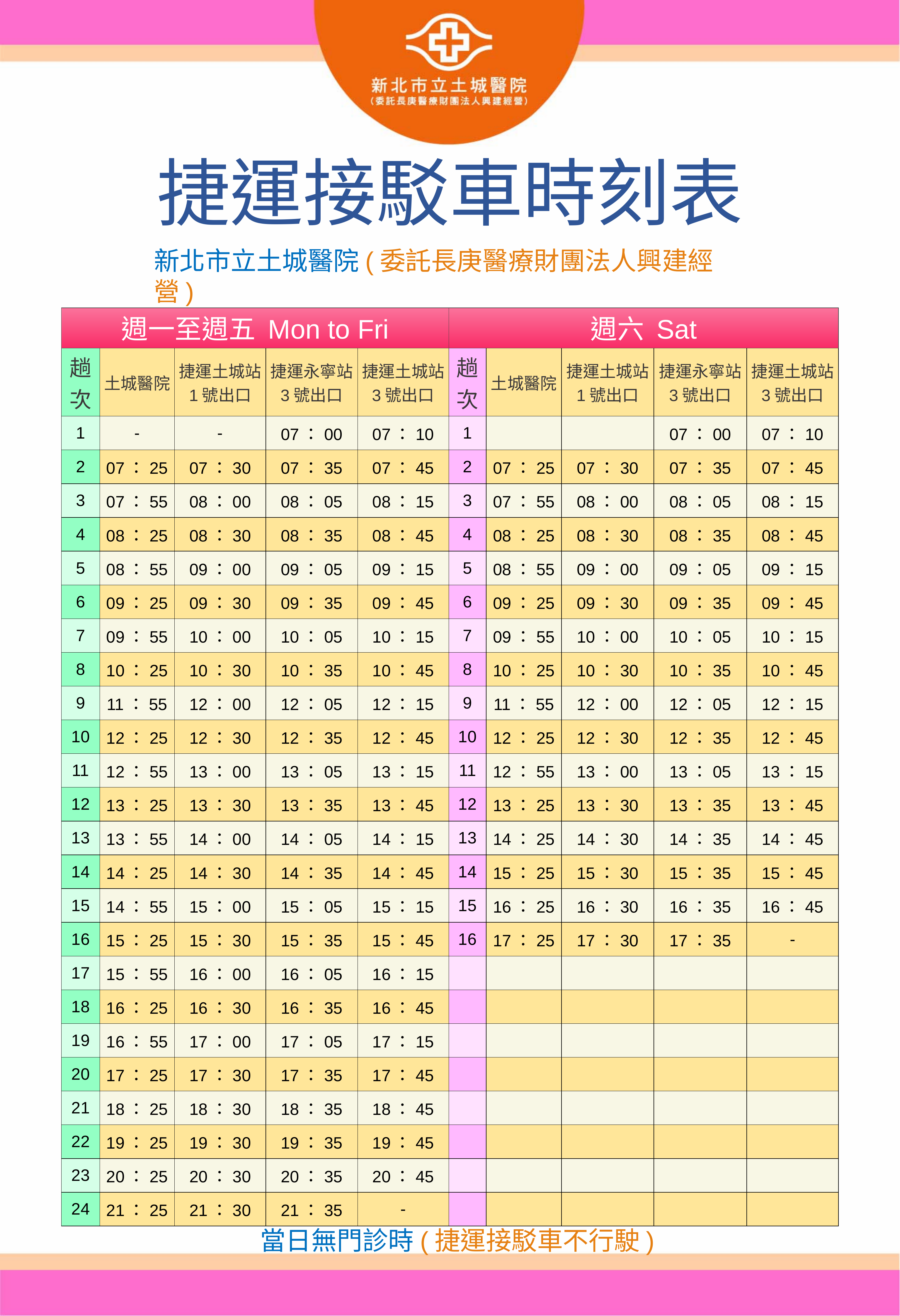

捷運接駁車時刻表
新北市立土城醫院(委託長庚醫療財團法人興建經營)
週一至週五 Mon to Fri
週六 Sat
| 趟次 | 土城醫院 | 捷運土城站 1號出口 | 捷運永寧站 3號出口 | 捷運土城站 3號出口 | 趟次 | 土城醫院 | 捷運土城站 1號出口 | 捷運永寧站 3號出口 | 捷運土城站 3號出口 |
| --- | --- | --- | --- | --- | --- | --- | --- | --- | --- |
| 1 | - | - | 07：00 | 07：10 | 1 |  |  | 07：00 | 07：10 |
| 2 | 07：25 | 07：30 | 07：35 | 07：45 | 2 | 07：25 | 07：30 | 07：35 | 07：45 |
| 3 | 07：55 | 08：00 | 08：05 | 08：15 | 3 | 07：55 | 08：00 | 08：05 | 08：15 |
| 4 | 08：25 | 08：30 | 08：35 | 08：45 | 4 | 08：25 | 08：30 | 08：35 | 08：45 |
| 5 | 08：55 | 09：00 | 09：05 | 09：15 | 5 | 08：55 | 09：00 | 09：05 | 09：15 |
| 6 | 09：25 | 09：30 | 09：35 | 09：45 | 6 | 09：25 | 09：30 | 09：35 | 09：45 |
| 7 | 09：55 | 10：00 | 10：05 | 10：15 | 7 | 09：55 | 10：00 | 10：05 | 10：15 |
| 8 | 10：25 | 10：30 | 10：35 | 10：45 | 8 | 10：25 | 10：30 | 10：35 | 10：45 |
| 9 | 11：55 | 12：00 | 12：05 | 12：15 | 9 | 11：55 | 12：00 | 12：05 | 12：15 |
| 10 | 12：25 | 12：30 | 12：35 | 12：45 | 10 | 12：25 | 12：30 | 12：35 | 12：45 |
| 11 | 12：55 | 13：00 | 13：05 | 13：15 | 11 | 12：55 | 13：00 | 13：05 | 13：15 |
| 12 | 13：25 | 13：30 | 13：35 | 13：45 | 12 | 13：25 | 13：30 | 13：35 | 13：45 |
| 13 | 13：55 | 14：00 | 14：05 | 14：15 | 13 | 14：25 | 14：30 | 14：35 | 14：45 |
| 14 | 14：25 | 14：30 | 14：35 | 14：45 | 14 | 15：25 | 15：30 | 15：35 | 15：45 |
| 15 | 14：55 | 15：00 | 15：05 | 15：15 | 15 | 16：25 | 16：30 | 16：35 | 16：45 |
| 16 | 15：25 | 15：30 | 15：35 | 15：45 | 16 | 17：25 | 17：30 | 17：35 | - |
| 17 | 15：55 | 16：00 | 16：05 | 16：15 |  |  |  |  |  |
| 18 | 16：25 | 16：30 | 16：35 | 16：45 |  |  |  |  |  |
| 19 | 16：55 | 17：00 | 17：05 | 17：15 |  |  |  |  |  |
| 20 | 17：25 | 17：30 | 17：35 | 17：45 |  |  |  |  |  |
| 21 | 18：25 | 18：30 | 18：35 | 18：45 |  |  |  |  |  |
| 22 | 19：25 | 19：30 | 19：35 | 19：45 |  |  |  |  |  |
| 23 | 20：25 | 20：30 | 20：35 | 20：45 |  |  |  |  |  |
| 24 | 21：25 | 21：30 | 21：35 | - |  |  |  |  |  |
當日無門診時(捷運接駁車不行駛)